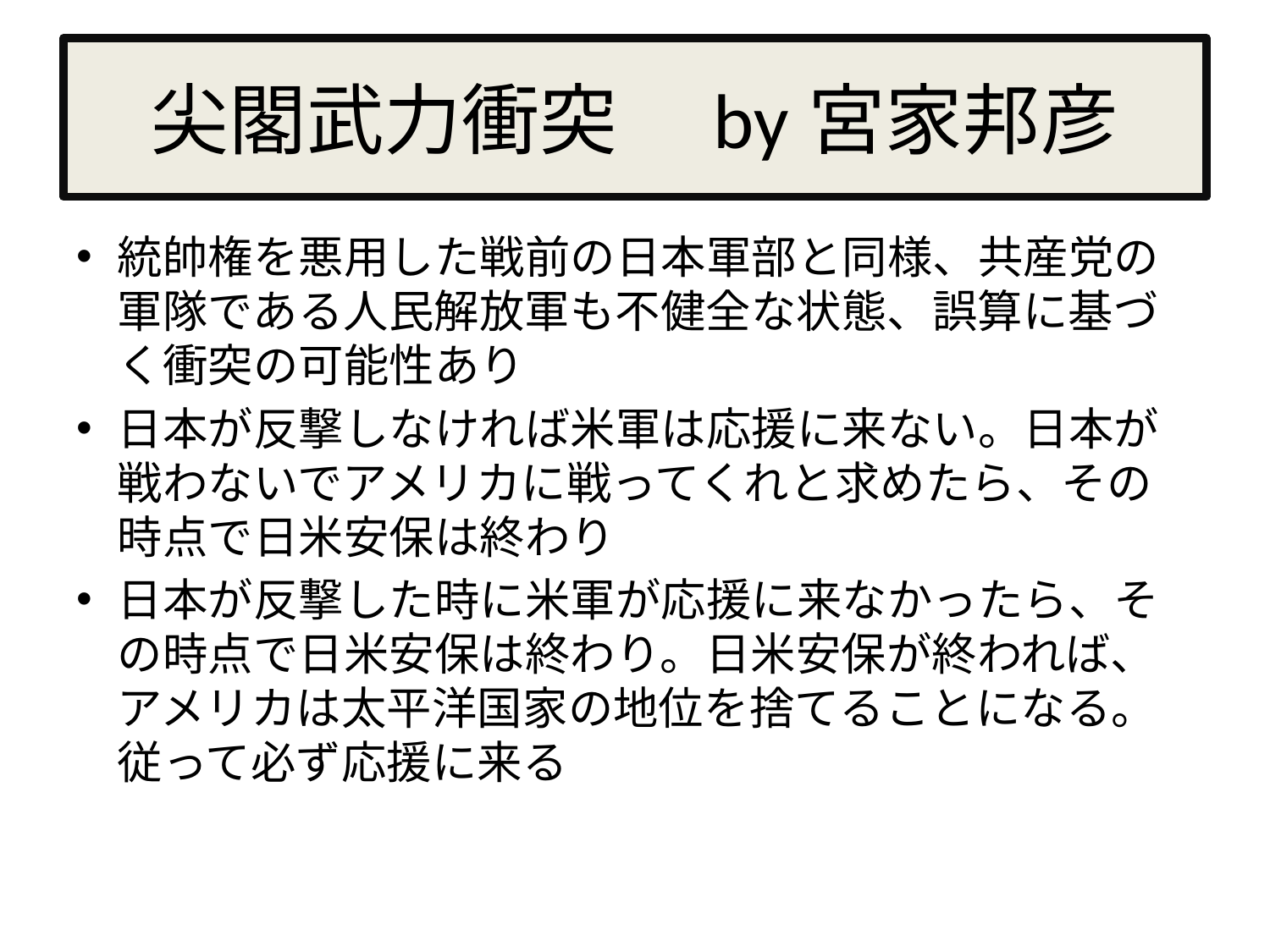

# 尖閣武力衝突　by宮家邦彦
統帥権を悪用した戦前の日本軍部と同様、共産党の軍隊である人民解放軍も不健全な状態、誤算に基づく衝突の可能性あり
日本が反撃しなければ米軍は応援に来ない。日本が戦わないでアメリカに戦ってくれと求めたら、その時点で日米安保は終わり
日本が反撃した時に米軍が応援に来なかったら、その時点で日米安保は終わり。日米安保が終われば、アメリカは太平洋国家の地位を捨てることになる。従って必ず応援に来る